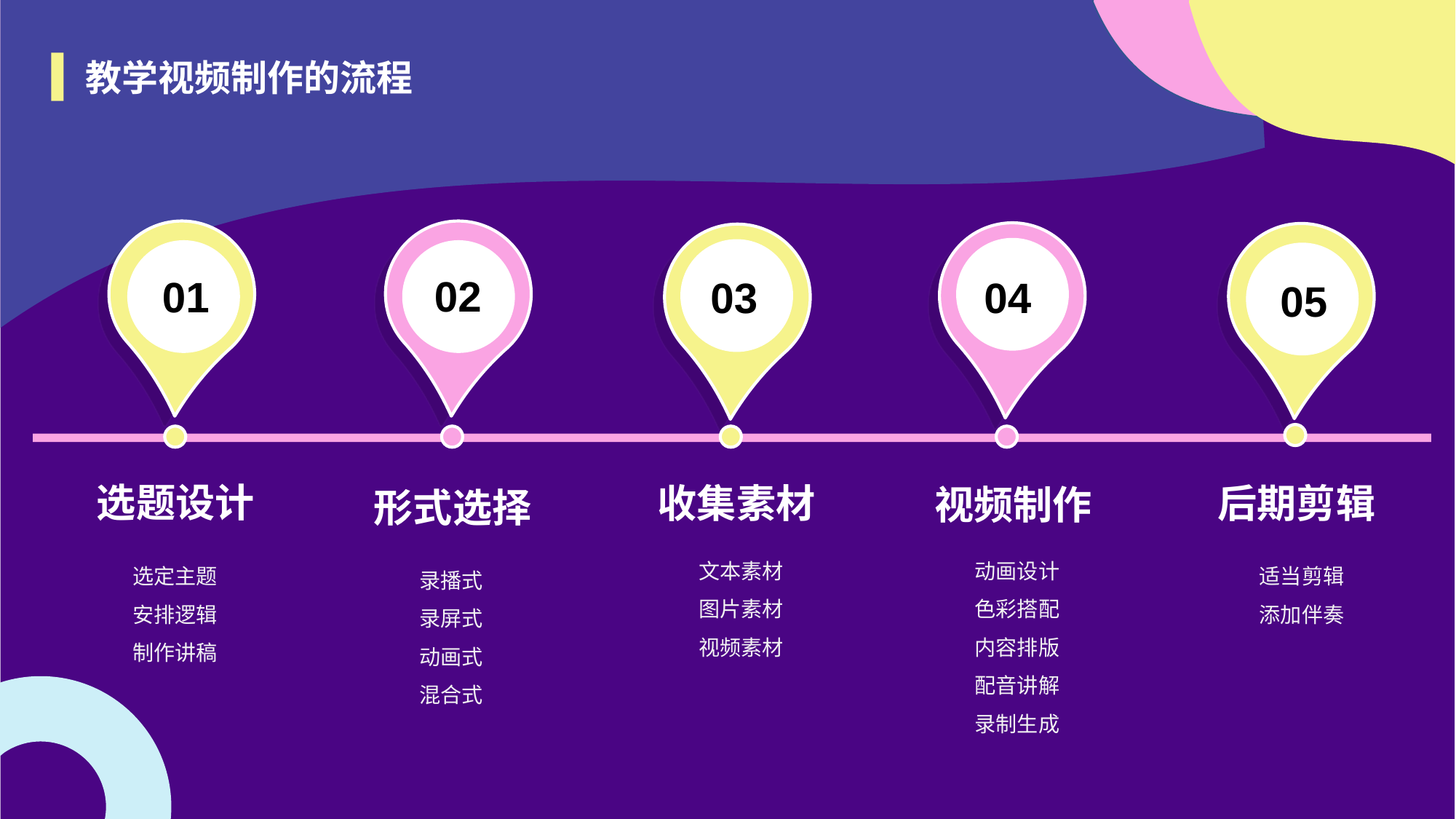

教学视频制作的流程

02
01
03
04

05
选题设计
选定主题
安排逻辑
制作讲稿

收集素材
后期剪辑
视频制作
形式选择
文本素材
图片素材
视频素材
动画设计
色彩搭配
内容排版
配音讲解
录制生成
适当剪辑
添加伴奏
录播式
录屏式
动画式
混合式